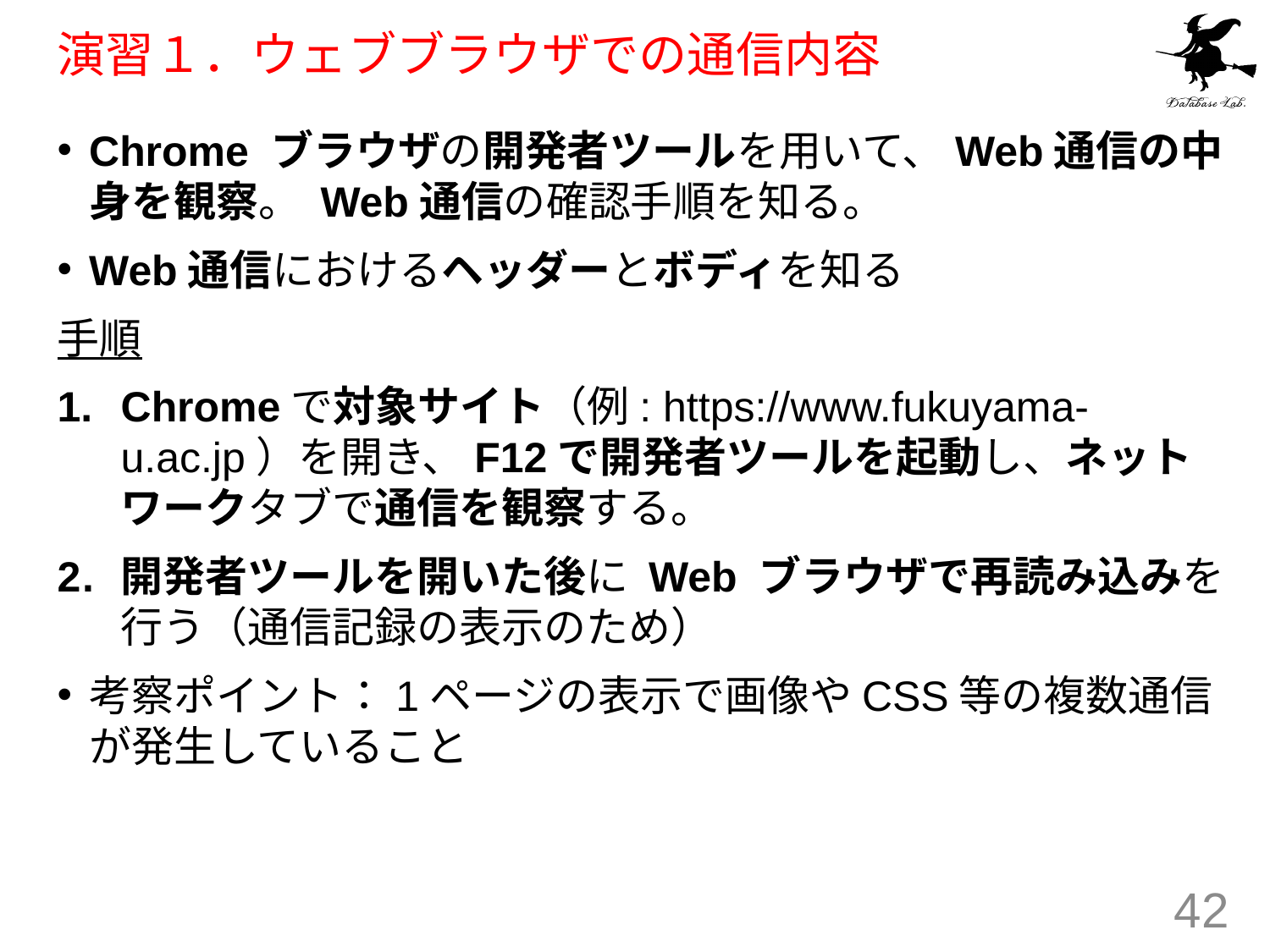

# 演習１．ウェブブラウザでの通信内容
Chrome ブラウザの開発者ツールを用いて、Web通信の中身を観察。 Web通信の確認手順を知る。
Web通信におけるヘッダーとボディを知る
手順
Chromeで対象サイト（例: https://www.fukuyama-u.ac.jp）を開き、F12で開発者ツールを起動し、ネットワークタブで通信を観察する。
開発者ツールを開いた後に Web ブラウザで再読み込みを行う（通信記録の表示のため）
考察ポイント：1ページの表示で画像やCSS等の複数通信が発生していること
42